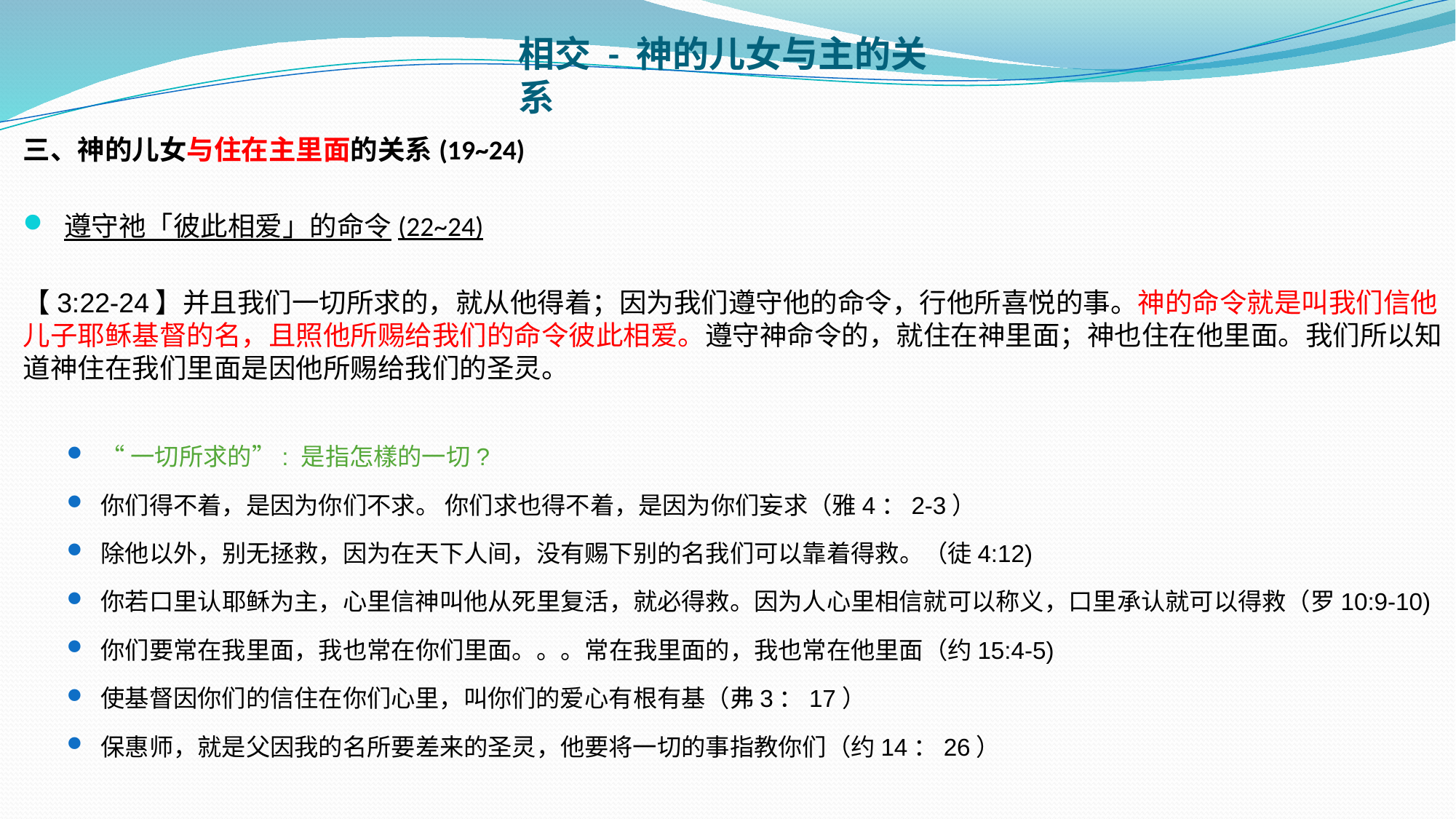

# 相交 - 神的儿女与主的关系
三、神的儿女与住在主里面的关系(19~24)

遵守祂「彼此相爱」的命令(22~24)

【3:22-24】并且我们一切所求的，就从他得着；因为我们遵守他的命令，行他所喜悦的事。神的命令就是叫我们信他儿子耶稣基督的名，且照他所赐给我们的命令彼此相爱。遵守神命令的，就住在神里面；神也住在他里面。我们所以知道神住在我们里面是因他所赐给我们的圣灵。

“一切所求的”: 是指怎樣的一切?
你们得不着，是因为你们不求。 你们求也得不着，是因为你们妄求（雅4：2-3）
除他以外，别无拯救，因为在天下人间，没有赐下别的名我们可以靠着得救。（徒4:12)
你若口里认耶稣为主，心里信神叫他从死里复活，就必得救。因为人心里相信就可以称义，口里承认就可以得救（罗10:9-10)
你们要常在我里面，我也常在你们里面。。。常在我里面的，我也常在他里面（约15:4-5)
使基督因你们的信住在你们心里，叫你们的爱心有根有基（弗3：17）
保惠师，就是父因我的名所要差来的圣灵，他要将一切的事指教你们（约14：26）